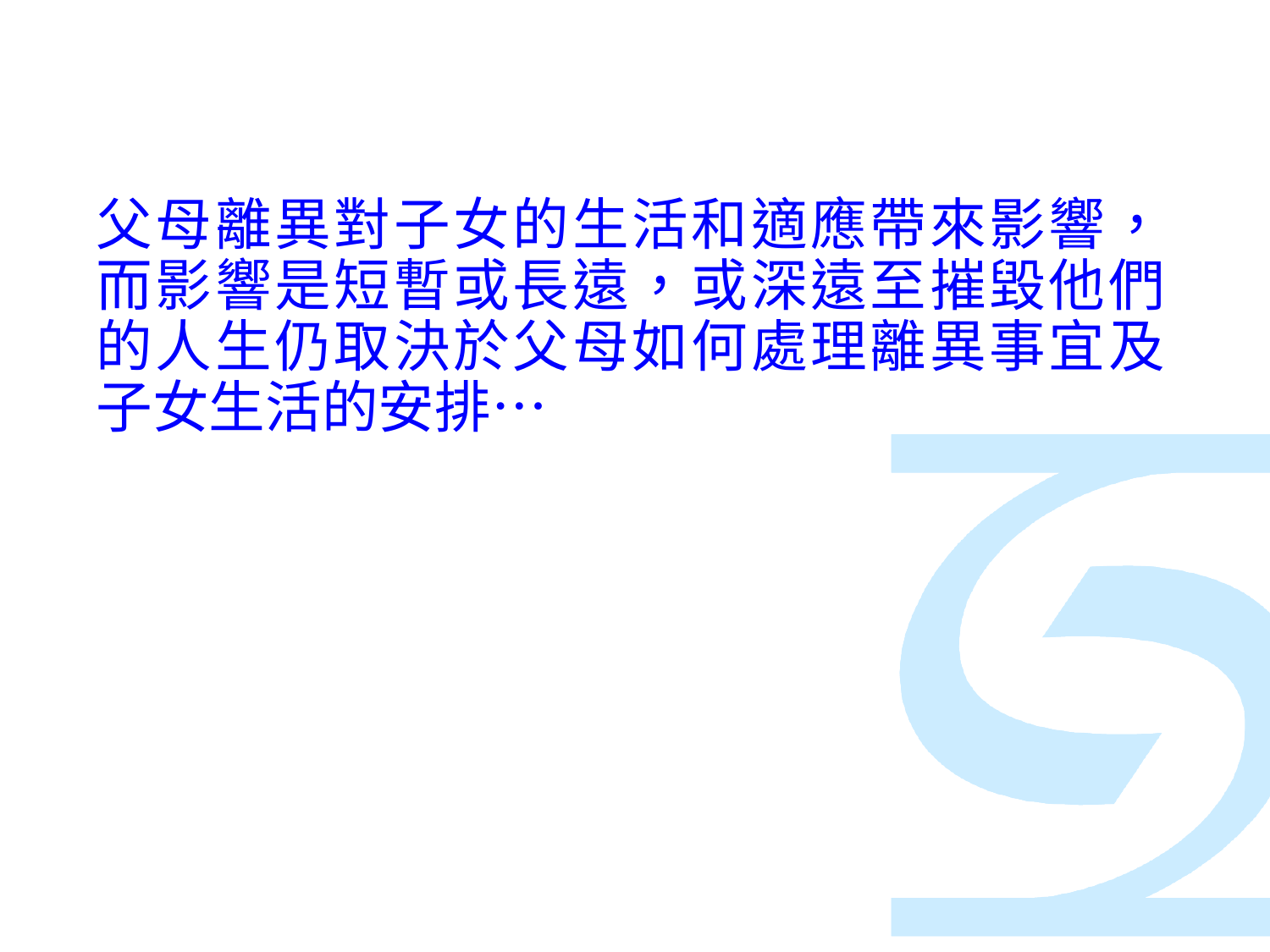

# 父母離異對子女的生活和適應帶來影響，而影響是短暫或長遠，或深遠至摧毀他們的人生仍取決於父母如何處理離異事宜及子女生活的安排…
14